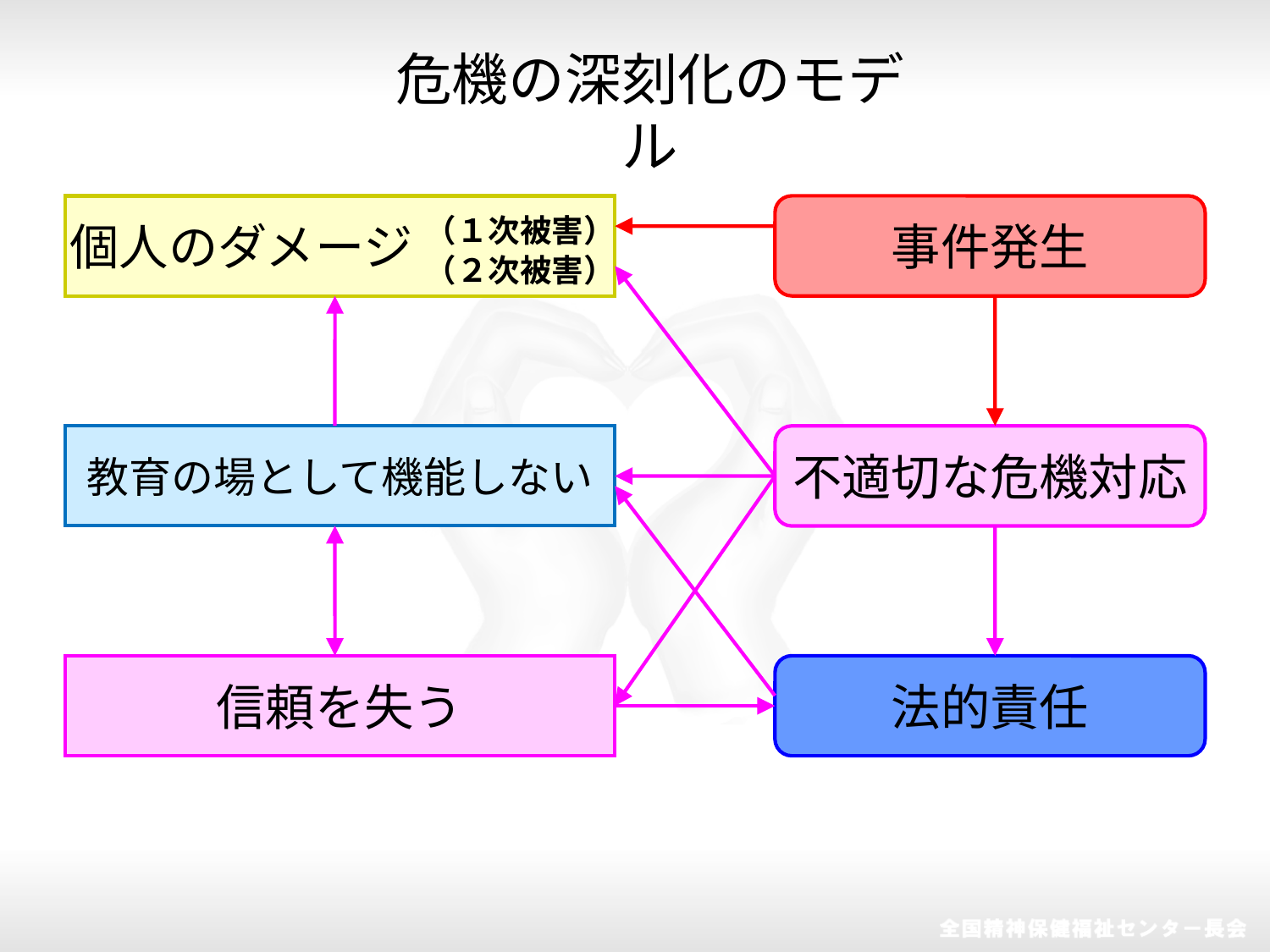

危機の深刻化のモデル
個人のダメージ
事件発生
（１次被害）

（２次被害）

教育の場として機能しない
不適切な危機対応

信頼を失う
法的責任

一歩前へ（主動）